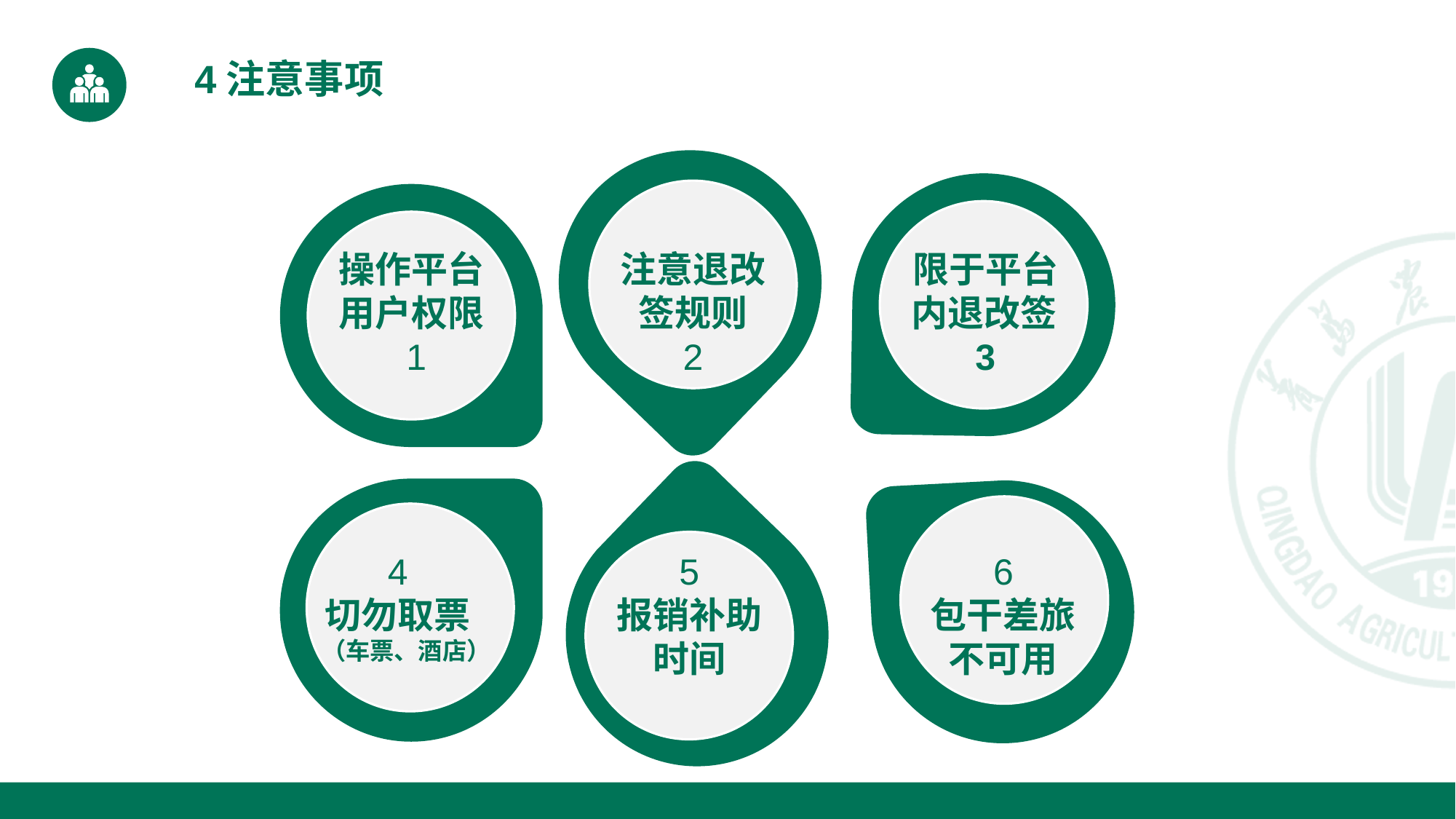

4注意事项

限于平台内退改签3

操作平台用户权限
 1
注意退改签规则
2

4
切勿取票
 （车票、酒店）

5
报销补助
时间
6
包干差旅
不可用